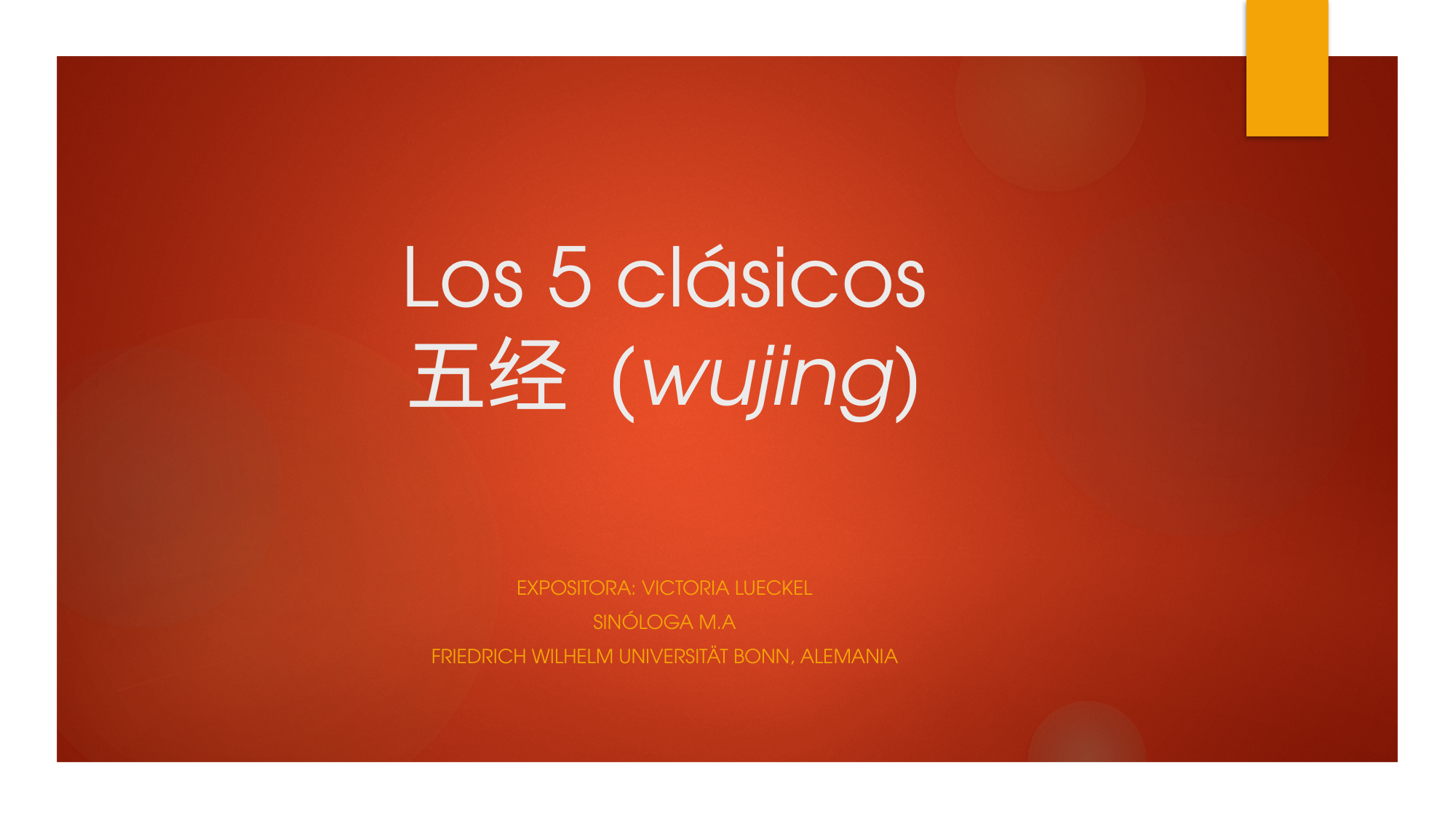

# Los 5 clásicos 五经 (wujing)
Expositora: Victoria Lueckel
Sinóloga M.A
Friedrich Wilhelm Universität Bonn, Alemania